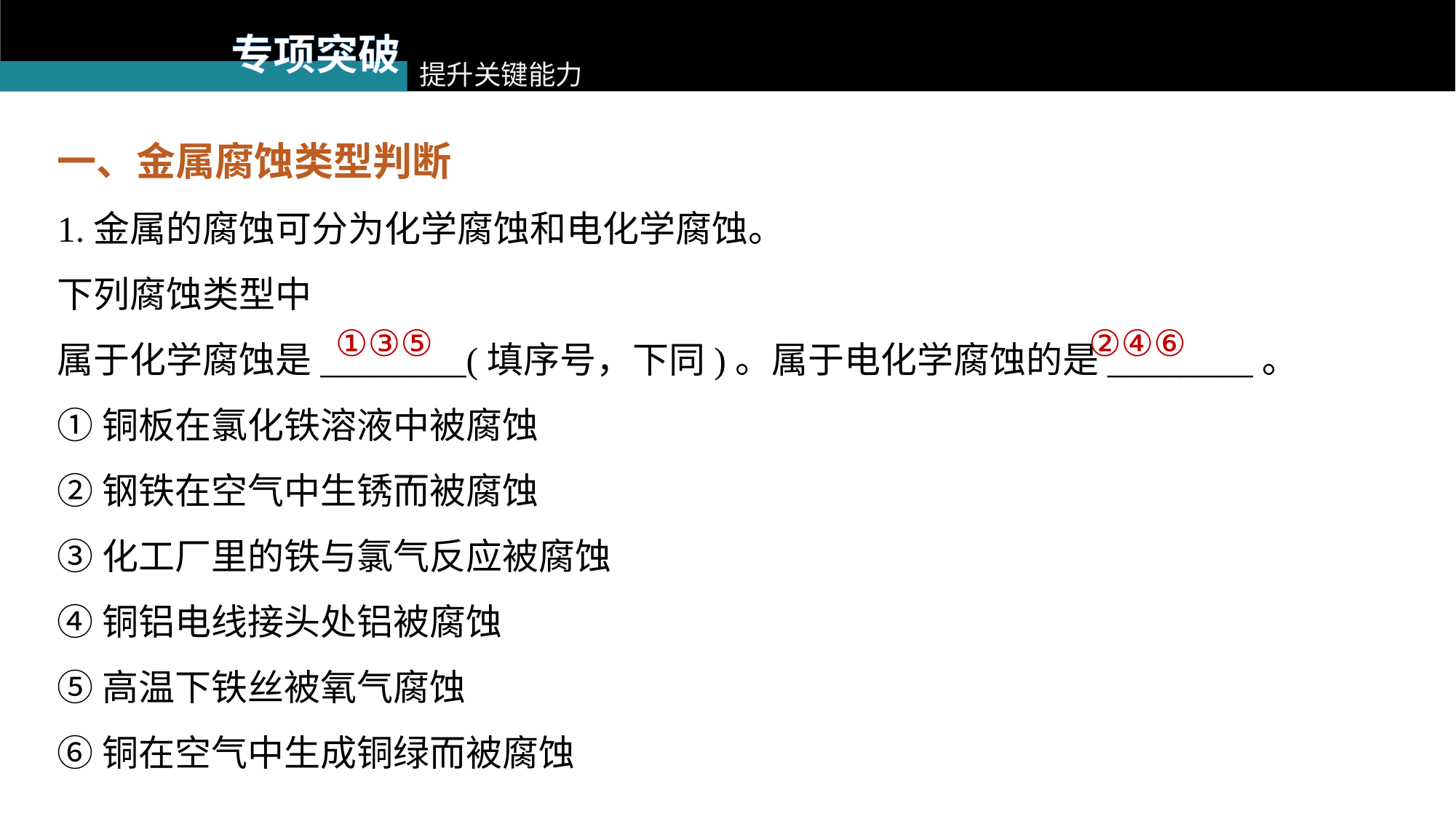

专项突破
提升关键能力

一、金属腐蚀类型判断
1.金属的腐蚀可分为化学腐蚀和电化学腐蚀。
下列腐蚀类型中
属于化学腐蚀是________(填序号，下同)。属于电化学腐蚀的是________。
①铜板在氯化铁溶液中被腐蚀
②钢铁在空气中生锈而被腐蚀
③化工厂里的铁与氯气反应被腐蚀
④铜铝电线接头处铝被腐蚀
⑤高温下铁丝被氧气腐蚀
⑥铜在空气中生成铜绿而被腐蚀
②④⑥
①③⑤